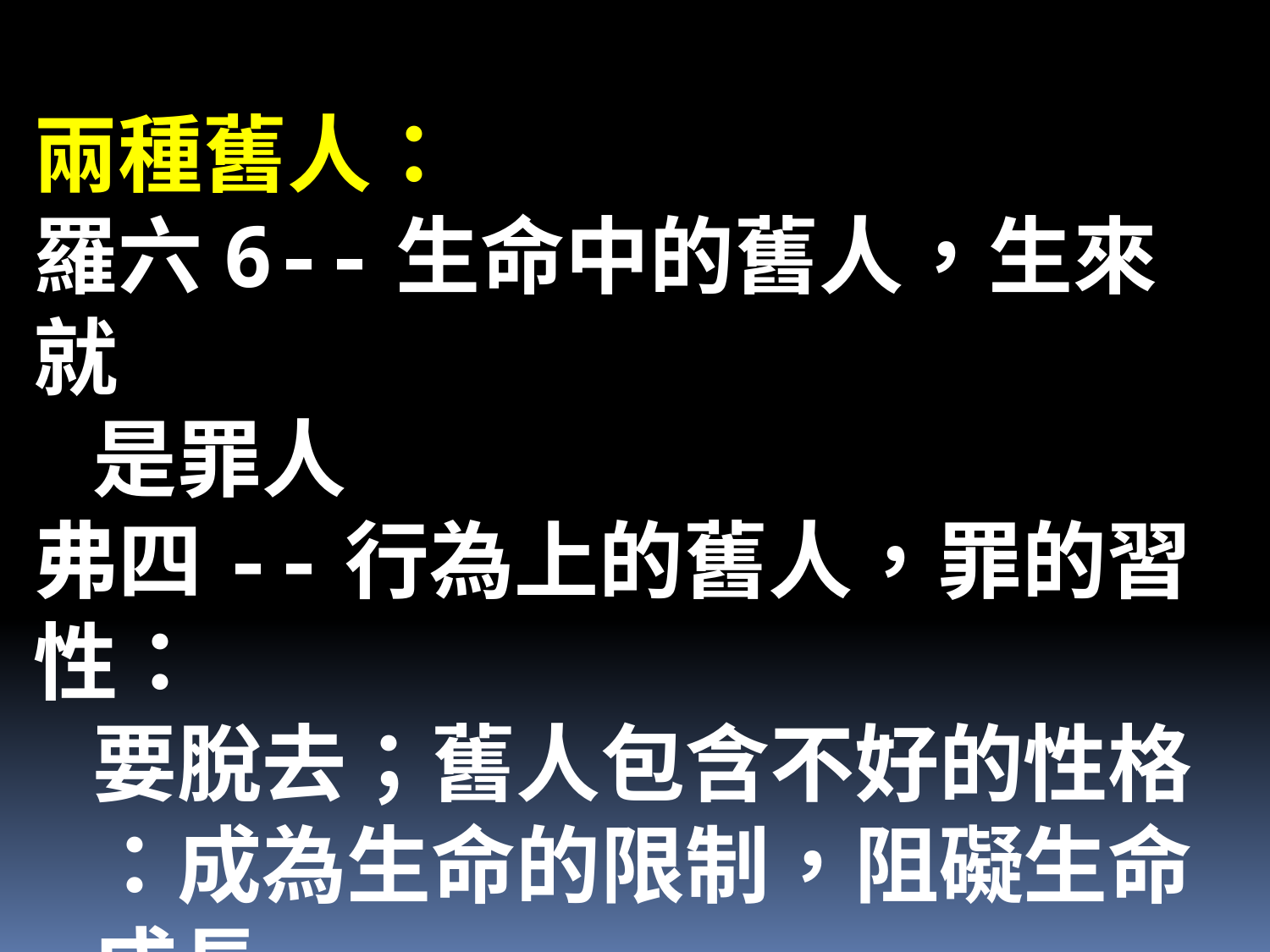

兩種舊人：
羅六6--生命中的舊人，生來就
  是罪人
弗四--行為上的舊人，罪的習性：
  要脫去；舊人包含不好的性格
  ：成為生命的限制，阻礙生命
  成長